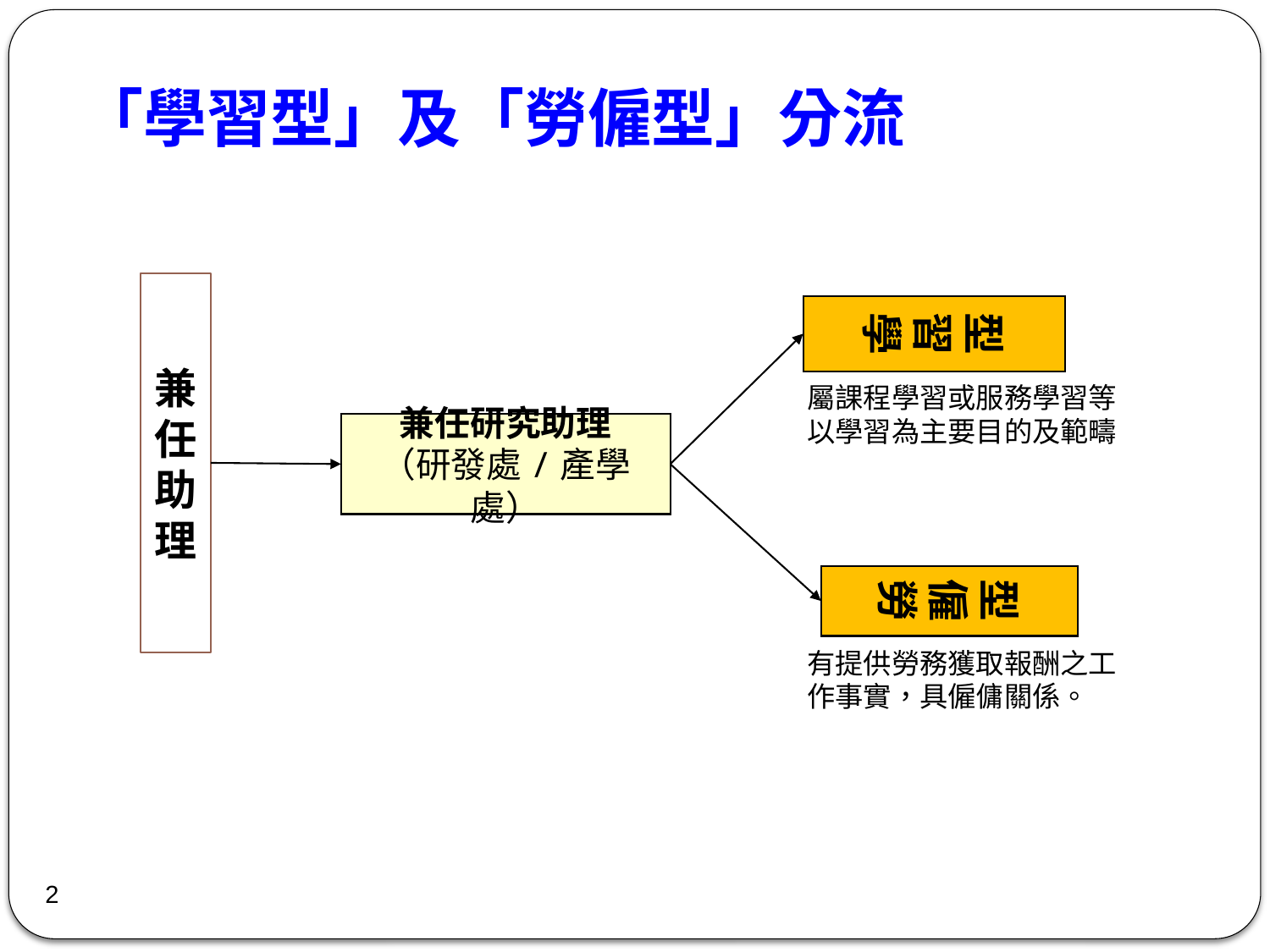

# 「學習型」及「勞僱型」分流

兼任助理
型習
學
屬課程學習或服務學習等以學習為主要目的及範疇
兼任研究助理
（研發處/產學處）
型僱
勞
有提供勞務獲取報酬之工作事實，具僱傭關係。
2